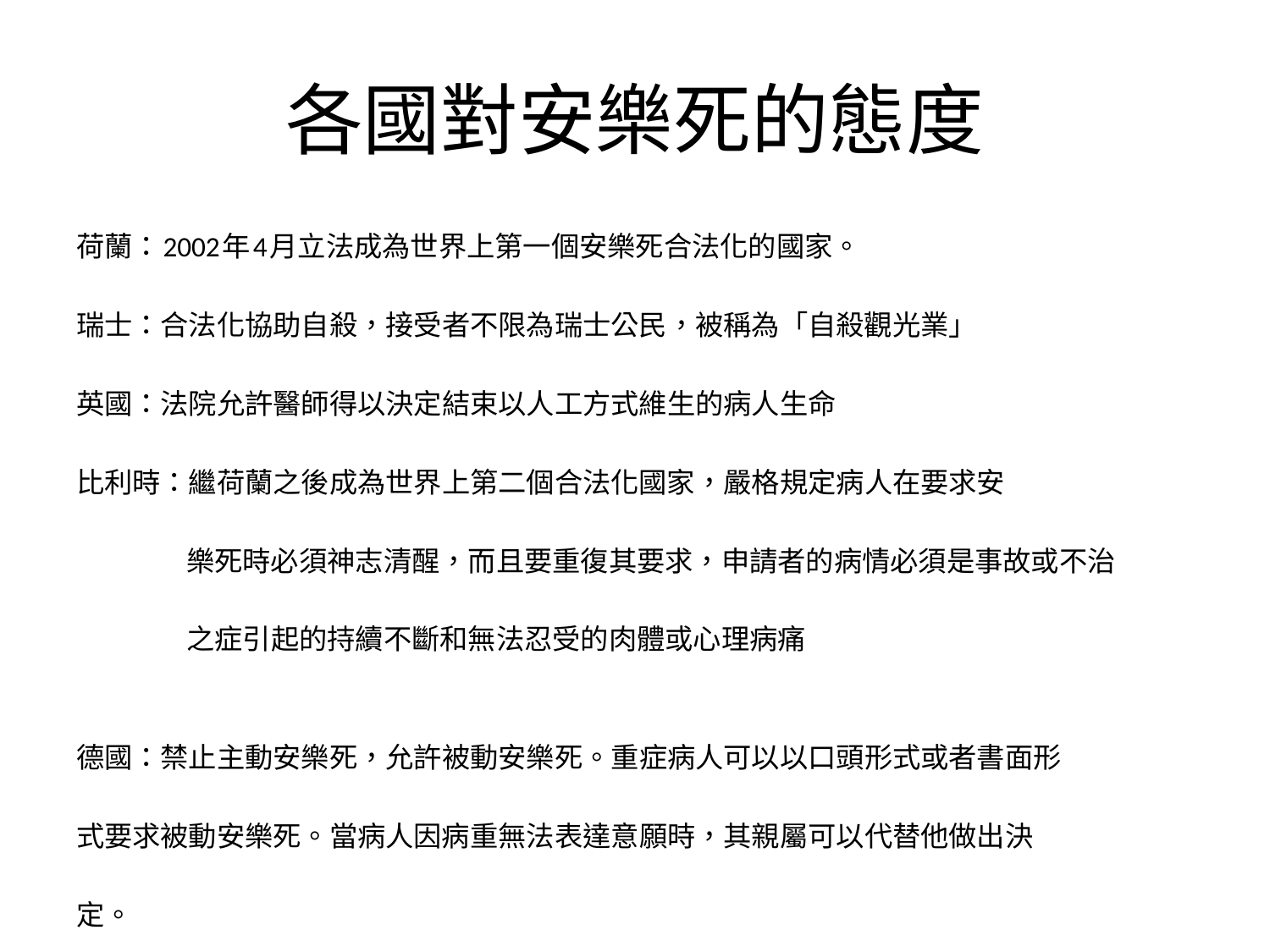

# 各國對安樂死的態度
荷蘭：2002年4月立法成為世界上第一個安樂死合法化的國家。

瑞士：合法化協助自殺，接受者不限為瑞士公民，被稱為「自殺觀光業」

英國：法院允許醫師得以決定結束以人工方式維生的病人生命

比利時：繼荷蘭之後成為世界上第二個合法化國家，嚴格規定病人在要求安

                 樂死時必須神志清醒，而且要重復其要求，申請者的病情必須是事故或不治

                 之症引起的持續不斷和無法忍受的肉體或心理病痛

德國：禁止主動安樂死，允許被動安樂死。重症病人可以以口頭形式或者書面形

式要求被動安樂死。當病人因病重無法表達意願時，其親屬可以代替他做出決

定。